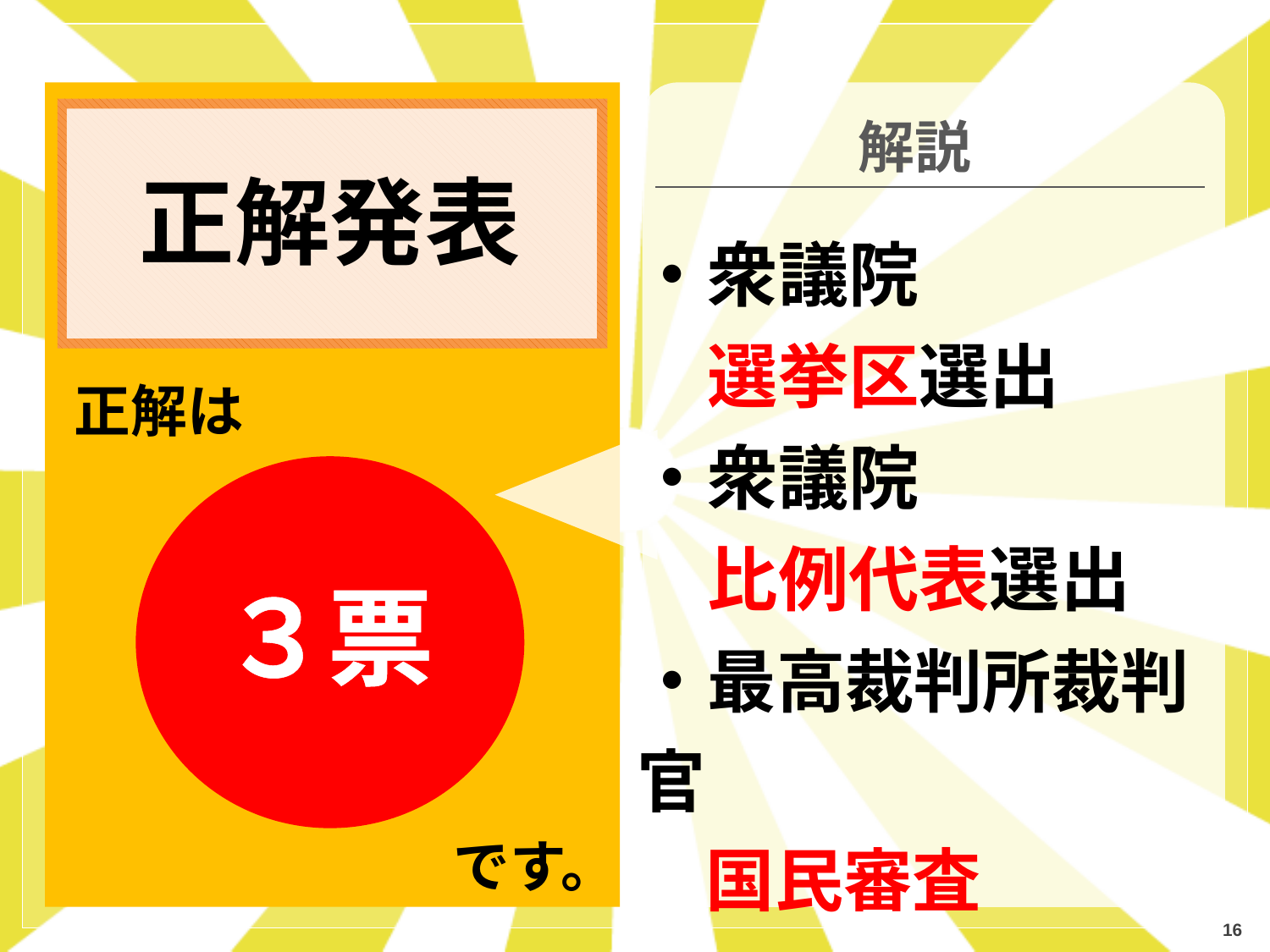

解説
正解発表
・衆議院
　選挙区選出
・衆議院
　比例代表選出
・最高裁判所裁判官
　国民審査
正解は

３票
です。
16